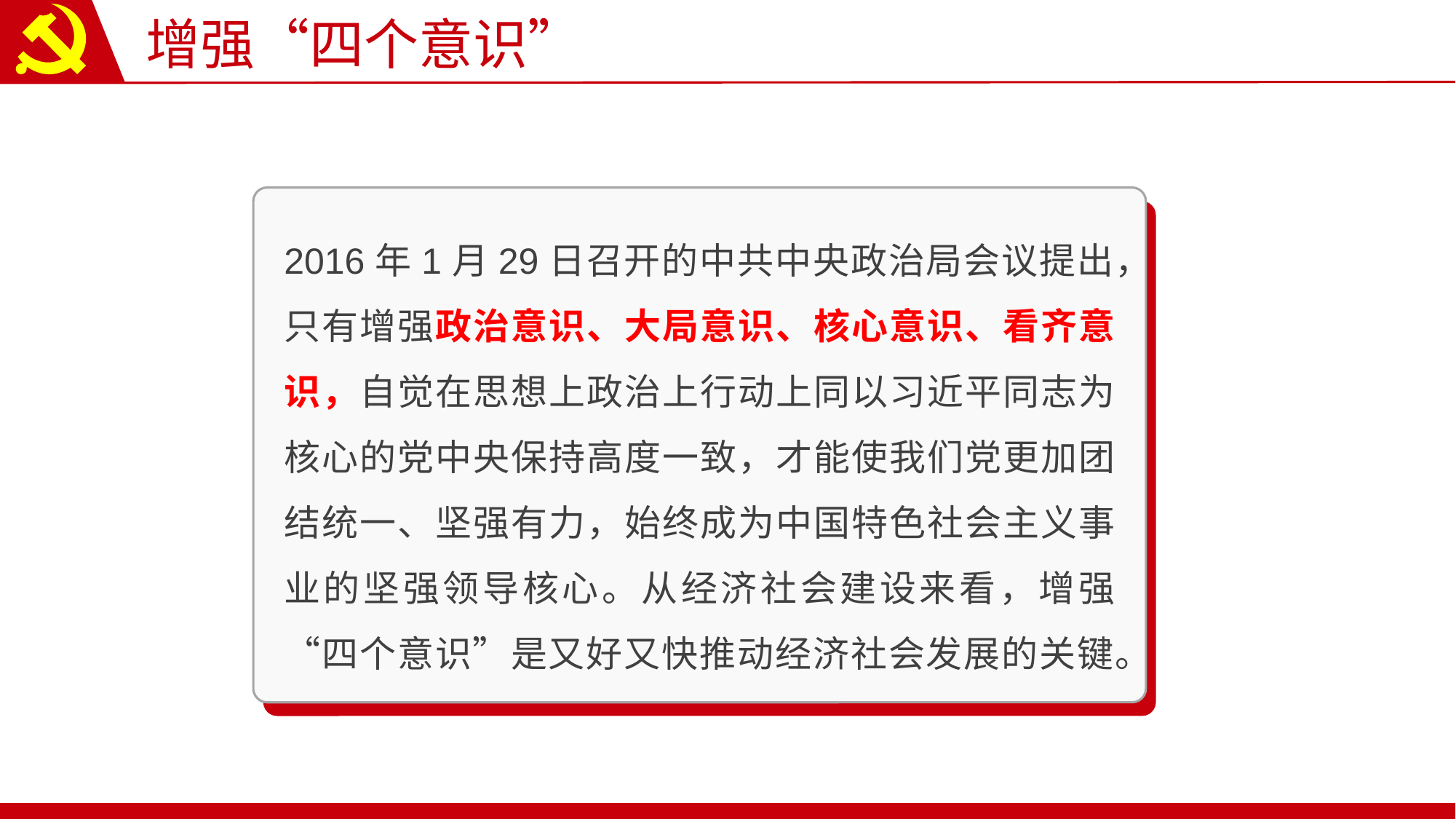

增强“四个意识”

2016年1月29日召开的中共中央政治局会议提出，只有增强政治意识、大局意识、核心意识、看齐意识，自觉在思想上政治上行动上同以习近平同志为核心的党中央保持高度一致，才能使我们党更加团结统一、坚强有力，始终成为中国特色社会主义事业的坚强领导核心。从经济社会建设来看，增强“四个意识”是又好又快推动经济社会发展的关键。